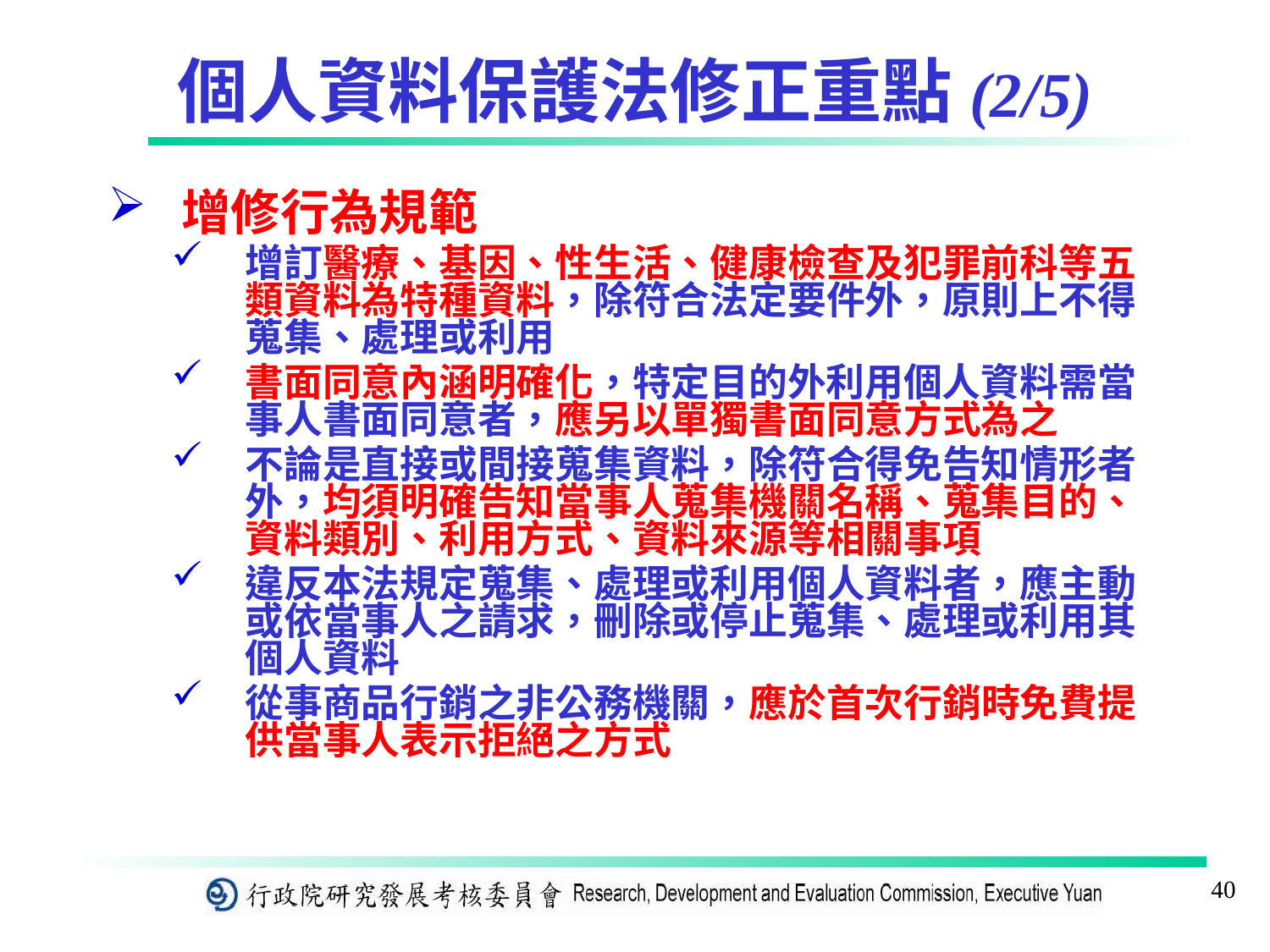

# 個人資料保護法修正重點(2/5)
增修行為規範
增訂醫療、基因、性生活、健康檢查及犯罪前科等五類資料為特種資料，除符合法定要件外，原則上不得蒐集、處理或利用
書面同意內涵明確化，特定目的外利用個人資料需當事人書面同意者，應另以單獨書面同意方式為之
不論是直接或間接蒐集資料，除符合得免告知情形者外，均須明確告知當事人蒐集機關名稱、蒐集目的、資料類別、利用方式、資料來源等相關事項
違反本法規定蒐集、處理或利用個人資料者，應主動或依當事人之請求，刪除或停止蒐集、處理或利用其個人資料
從事商品行銷之非公務機關，應於首次行銷時免費提供當事人表示拒絕之方式
40